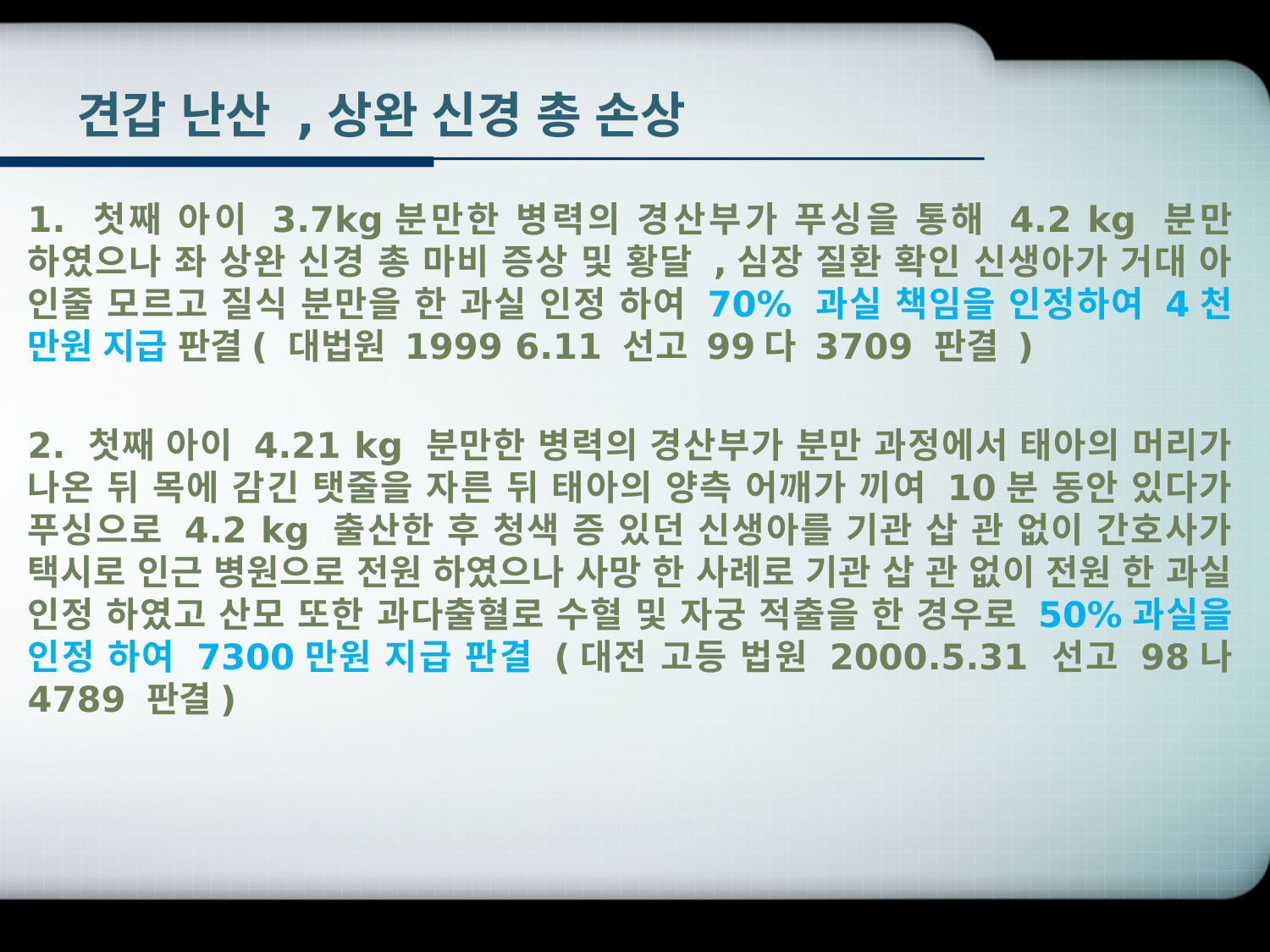

# 견갑 난산 ,상완 신경 총 손상
1. 첫째 아이 3.7kg분만한 병력의 경산부가 푸싱을 통해 4.2 kg 분만 하였으나 좌 상완 신경 총 마비 증상 및 황달 ,심장 질환 확인 신생아가 거대 아 인줄 모르고 질식 분만을 한 과실 인정 하여 70% 과실 책임을 인정하여 4천 만원 지급 판결( 대법원 1999 6.11 선고 99다 3709 판결 )

2. 첫째 아이 4.21 kg 분만한 병력의 경산부가 분만 과정에서 태아의 머리가 나온 뒤 목에 감긴 탯줄을 자른 뒤 태아의 양측 어깨가 끼여 10분 동안 있다가 푸싱으로 4.2 kg 출산한 후 청색 증 있던 신생아를 기관 삽 관 없이 간호사가 택시로 인근 병원으로 전원 하였으나 사망 한 사례로 기관 삽 관 없이 전원 한 과실 인정 하였고 산모 또한 과다출혈로 수혈 및 자궁 적출을 한 경우로 50%과실을 인정 하여 7300만원 지급 판결 (대전 고등 법원 2000.5.31 선고 98나 4789 판결)